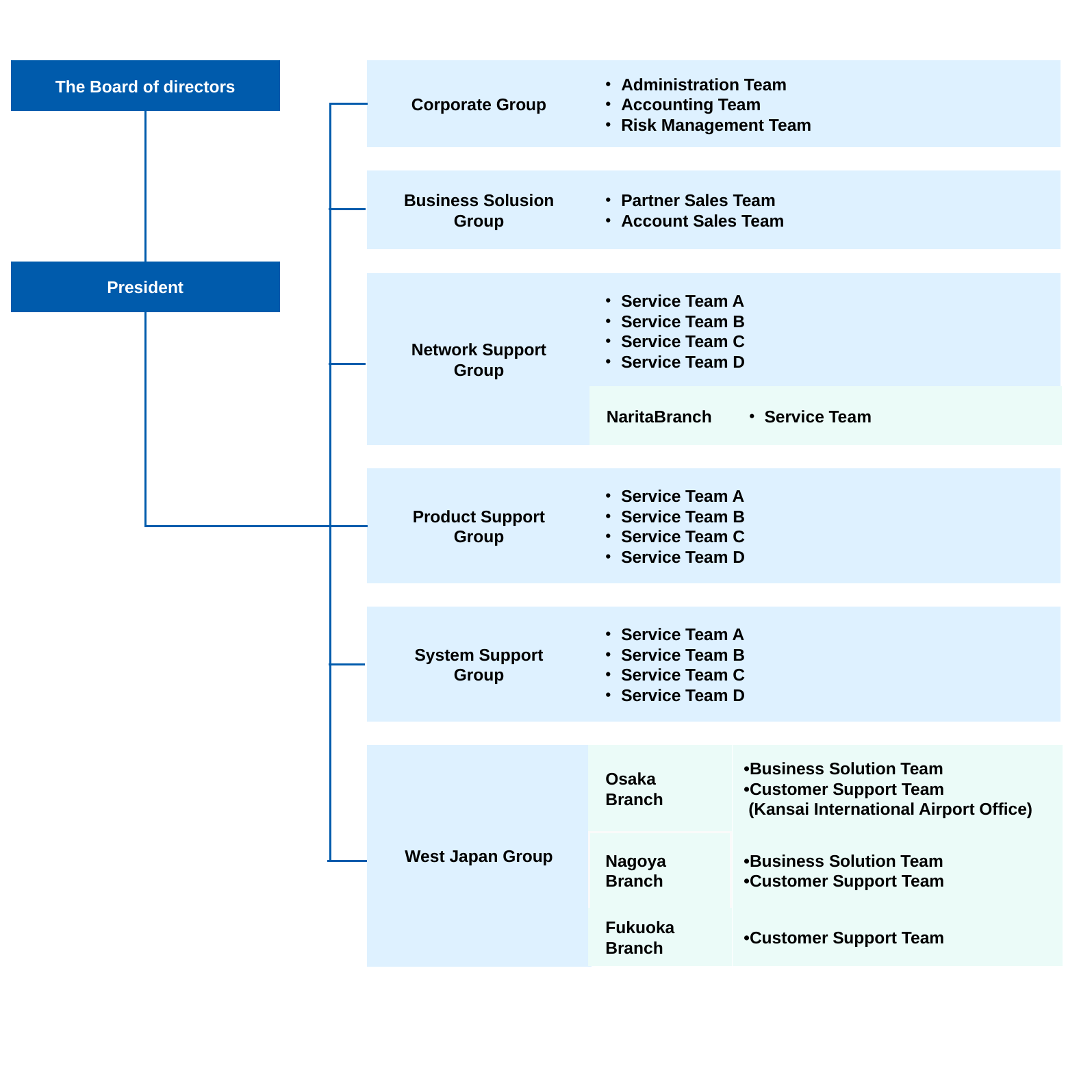

The Board of directors
Corporate Group
・Administration Team
・Accounting Team
・Risk Management Team
Business Solusion
Group
・Partner Sales Team
・Account Sales Team
President
Network Support
Group
・Service Team A
・Service Team B
・Service Team C
・Service Team D
NaritaBranch
・Service Team
Product Support
Group
・Service Team A
・Service Team B
・Service Team C
・Service Team D
System Support
Group
・Service Team A
・Service Team B
・Service Team C
・Service Team D
Osaka
Branch
•Business Solution Team
•Customer Support Team
 (Kansai International Airport Office)
West Japan Group
Nagoya Branch
•Business Solution Team
•Customer Support Team
Fukuoka Branch
•Customer Support Team